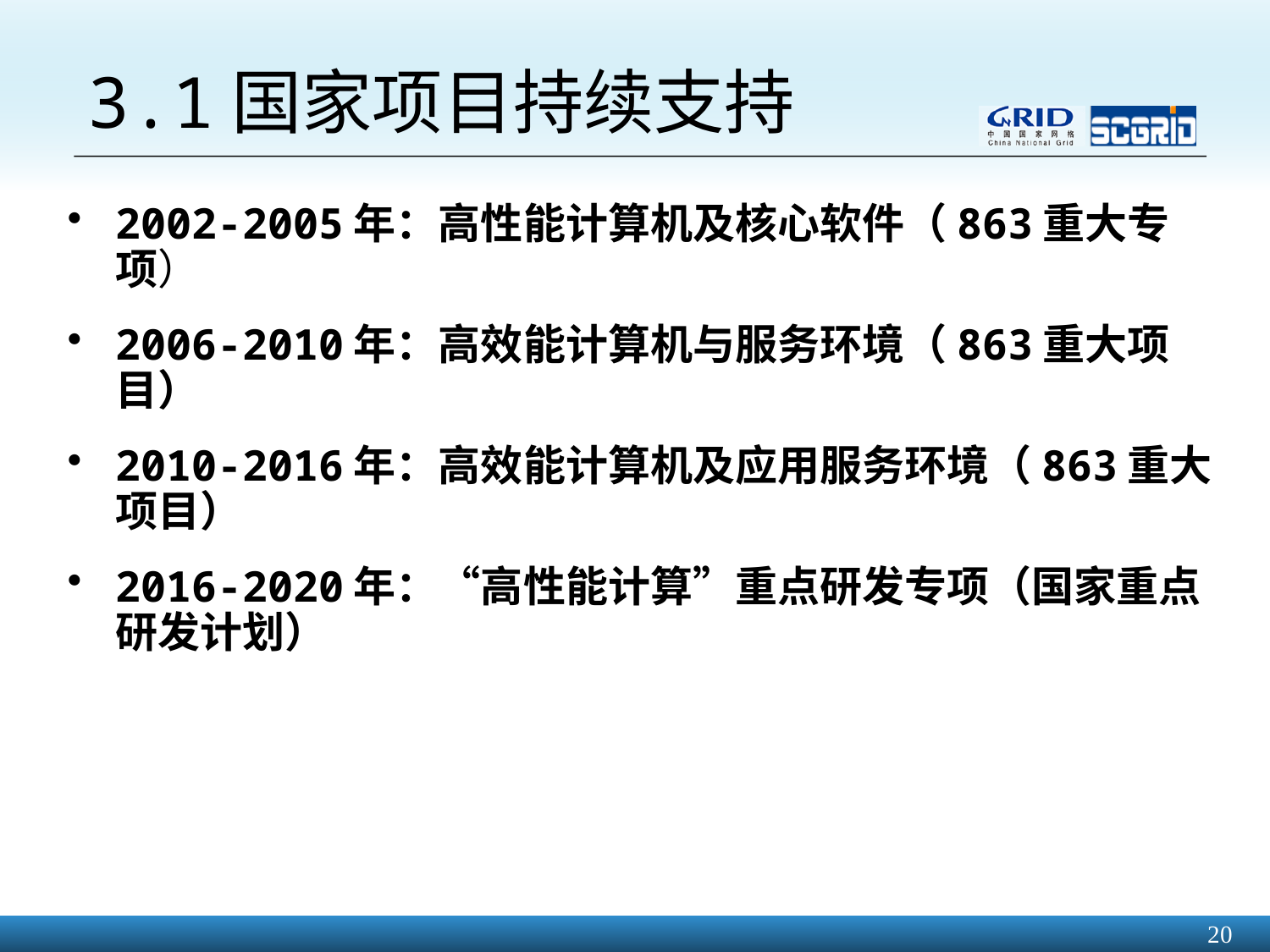

# 3.1国家项目持续支持
2002-2005年：高性能计算机及核心软件（863重大专项）
2006-2010年：高效能计算机与服务环境（863重大项目）
2010-2016年：高效能计算机及应用服务环境（863重大项目）
2016-2020年：“高性能计算”重点研发专项（国家重点研发计划）